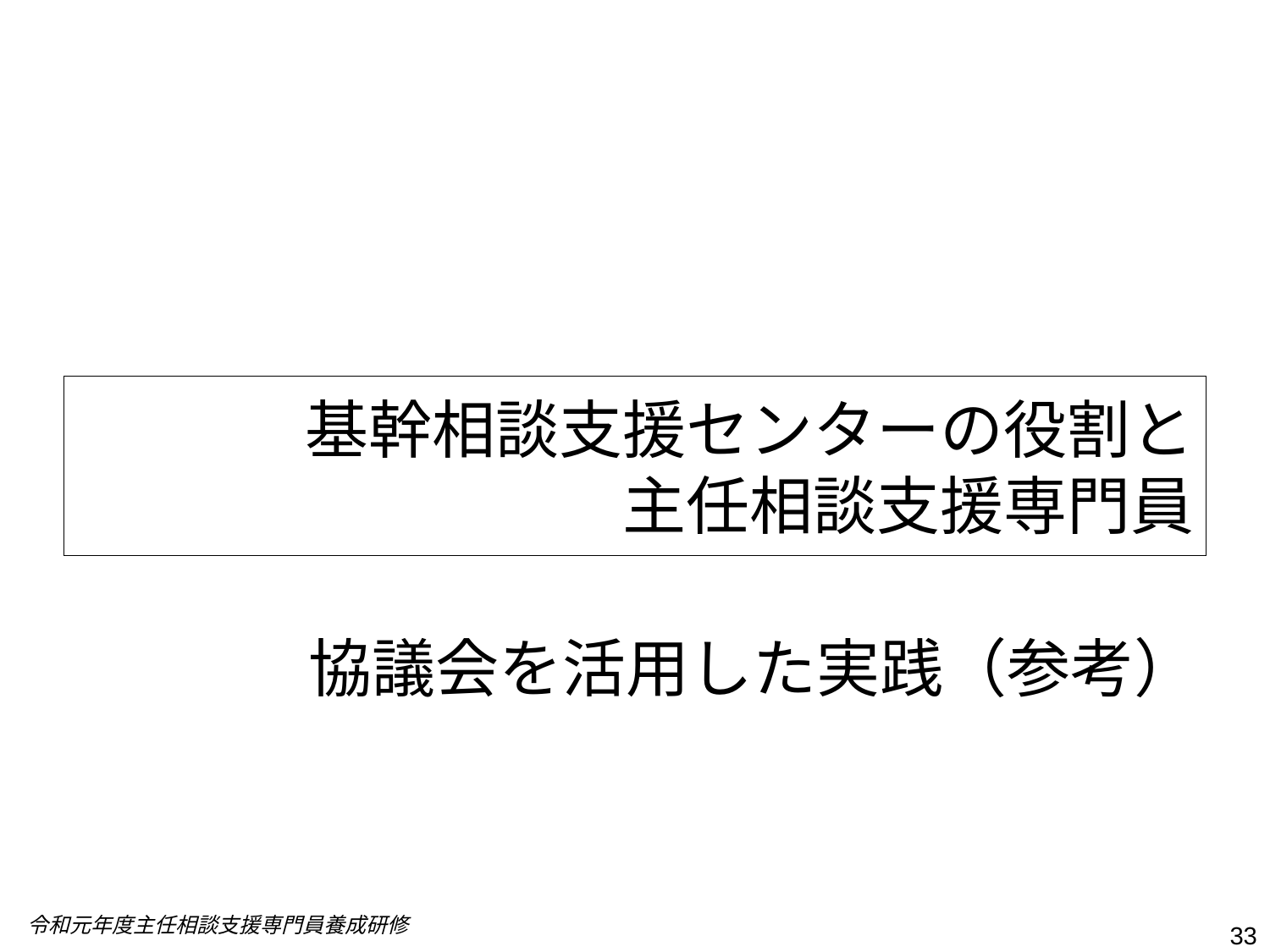

# 基幹相談支援センターの役割と 主任相談支援専門員
協議会を活用した実践（参考）
令和元年度主任相談支援専門員養成研修
33